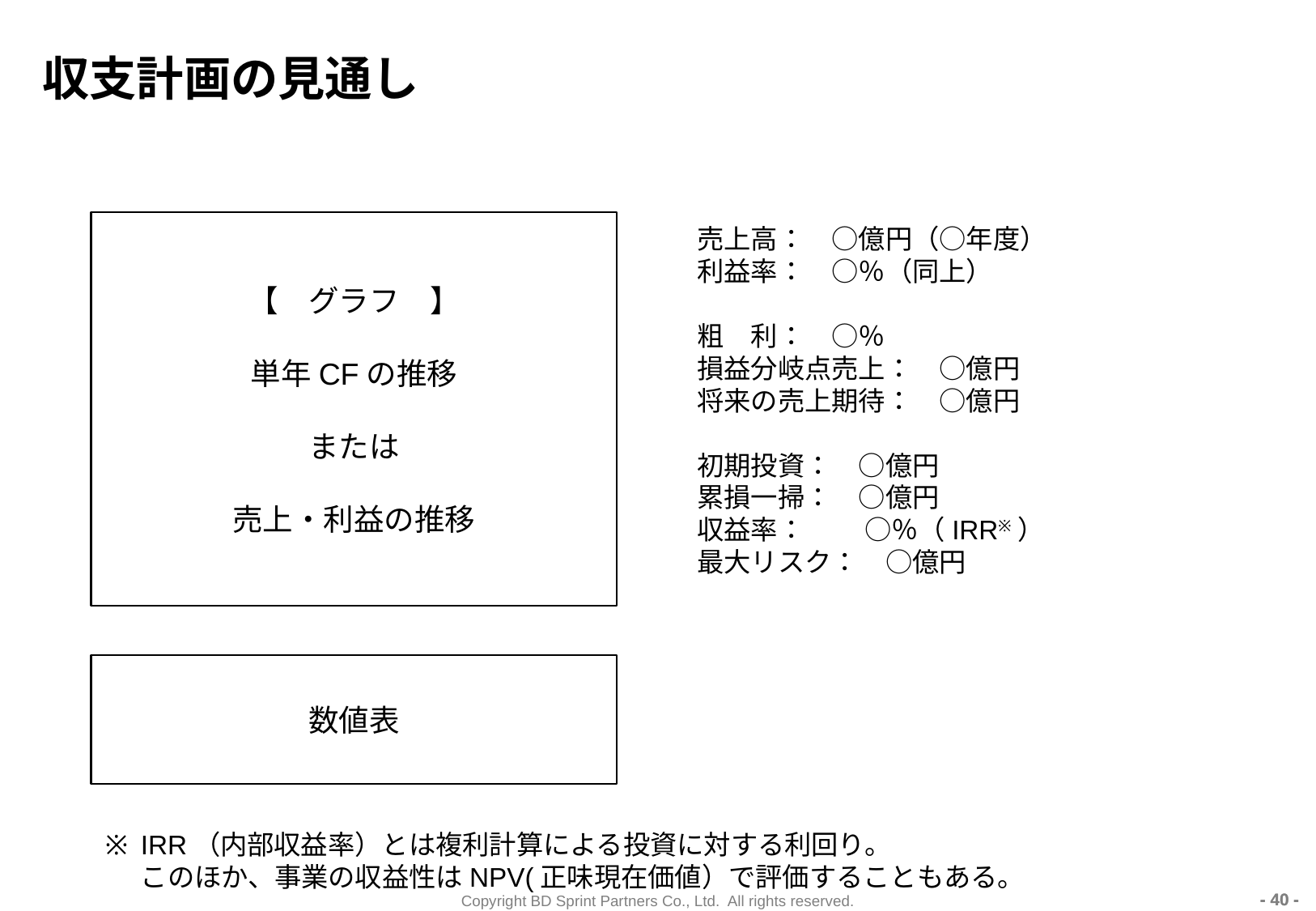

# 収支計画の見通し
【　グラフ　】

単年CFの推移

または

売上・利益の推移
売上高：　○億円（○年度）
利益率：　○％（同上）

粗　利：　○％
損益分岐点売上：　○億円
将来の売上期待：　○億円

初期投資：　○億円
累損一掃：　○億円
収益率：　　 ○％（IRR※）
最大リスク：　○億円

数値表
※	IRR（内部収益率）とは複利計算による投資に対する利回り。
	このほか、事業の収益性はNPV(正味現在価値）で評価することもある。